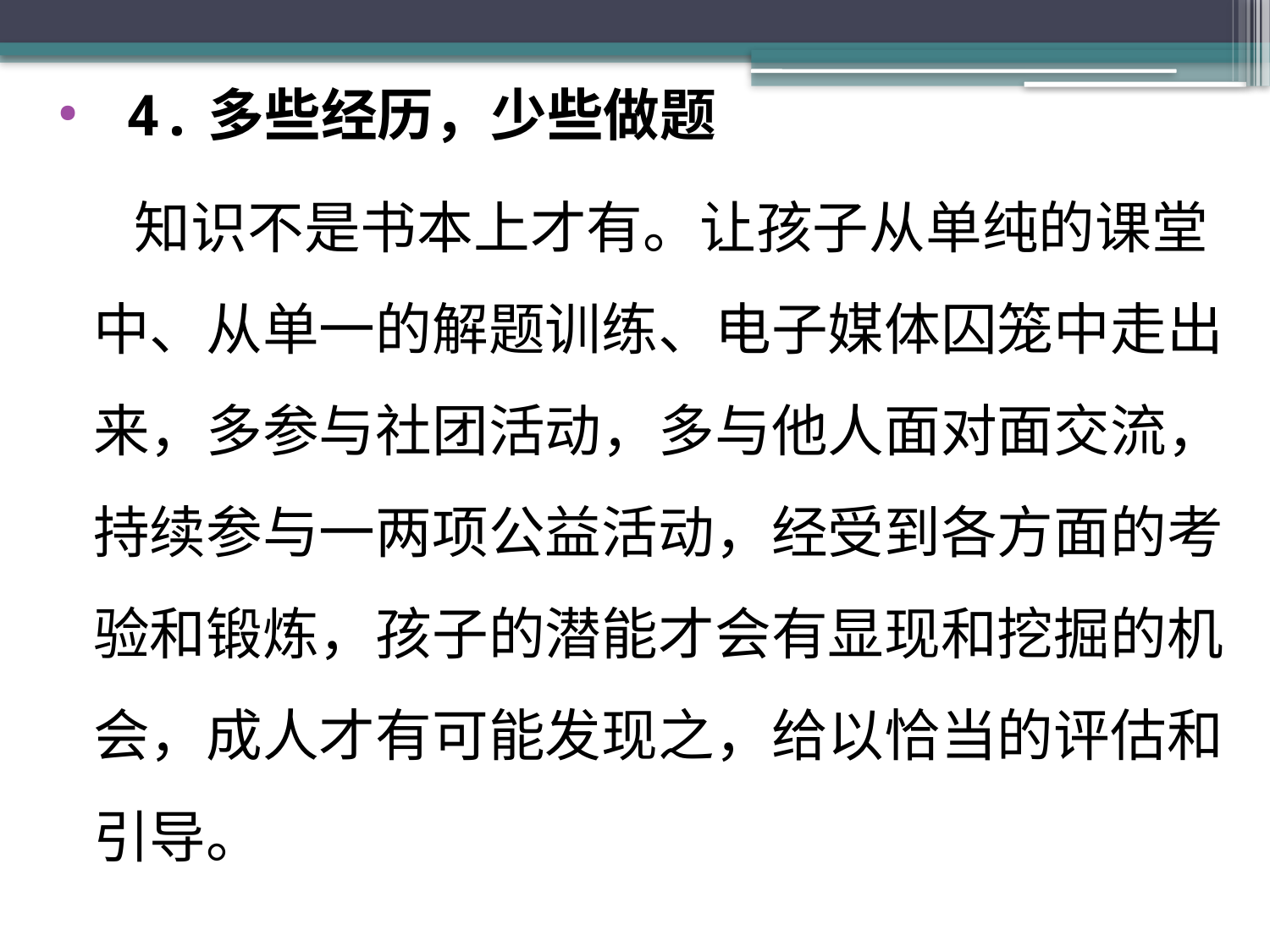

#
 4.多些经历，少些做题
     知识不是书本上才有。让孩子从单纯的课堂中、从单一的解题训练、电子媒体囚笼中走出来，多参与社团活动，多与他人面对面交流，持续参与一两项公益活动，经受到各方面的考验和锻炼，孩子的潜能才会有显现和挖掘的机会，成人才有可能发现之，给以恰当的评估和引导。